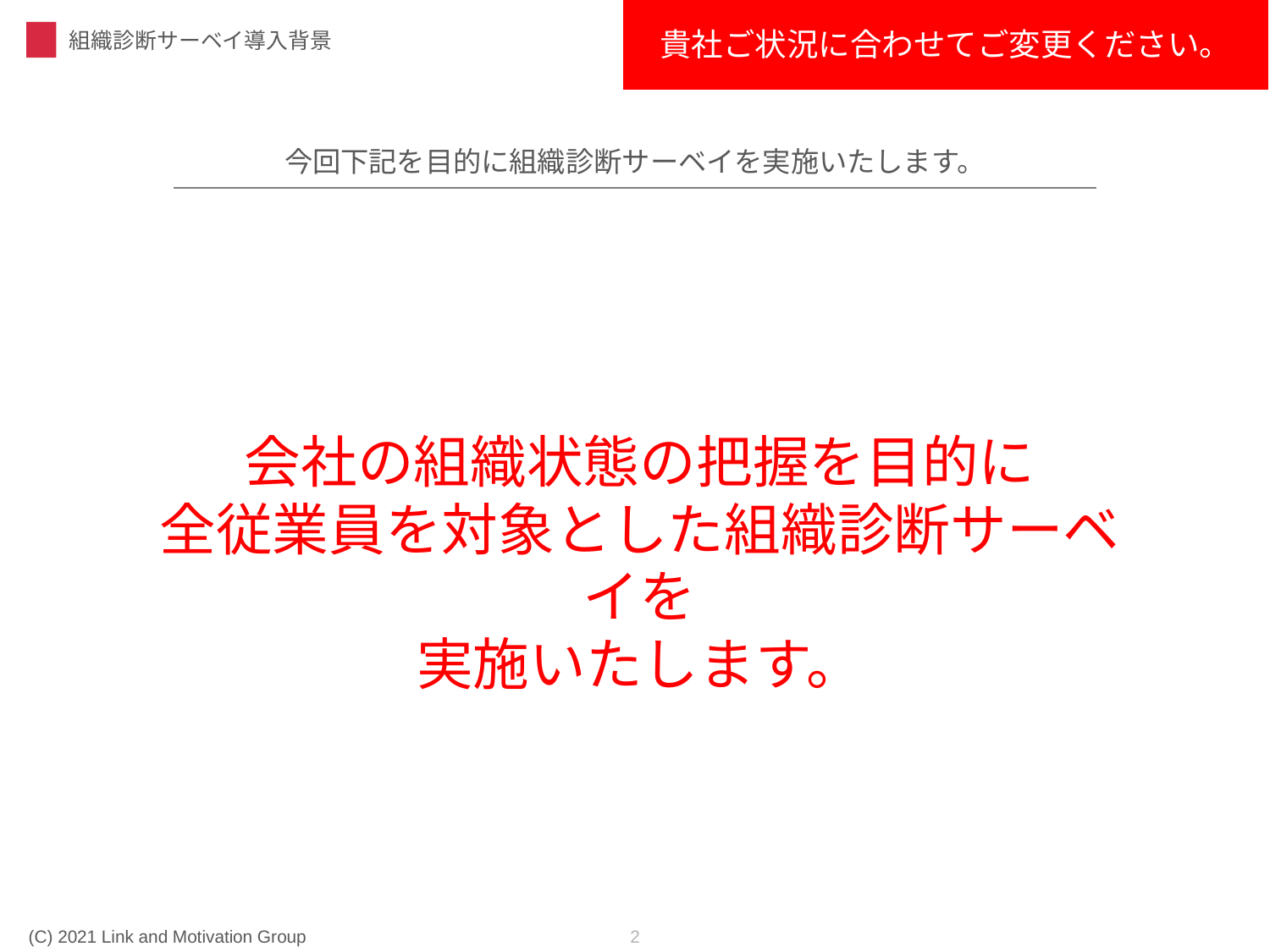

貴社ご状況に合わせてご変更ください。
組織診断サーベイ導入背景
今回下記を目的に組織診断サーベイを実施いたします。
会社の組織状態の把握を目的に
全従業員を対象とした組織診断サーベイを
実施いたします。

2